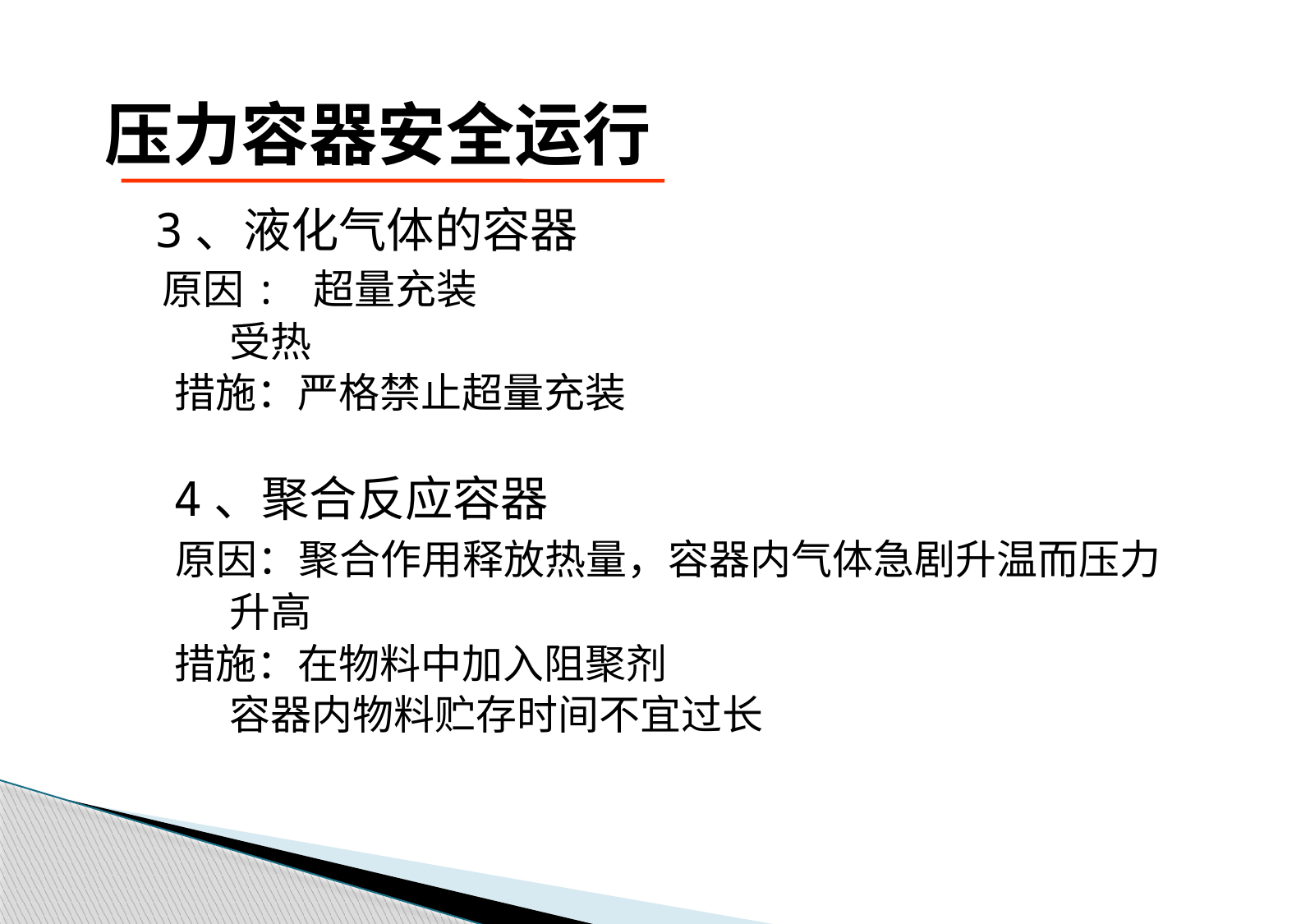

# 压力容器安全运行

  3、液化气体的容器
     原因: 超量充装
             受热
       措施：严格禁止超量充装

   4、聚合反应容器
      原因：聚合作用释放热量，容器内气体急剧升温而压力
             升高
       措施：在物料中加入阻聚剂
             容器内物料贮存时间不宜过长